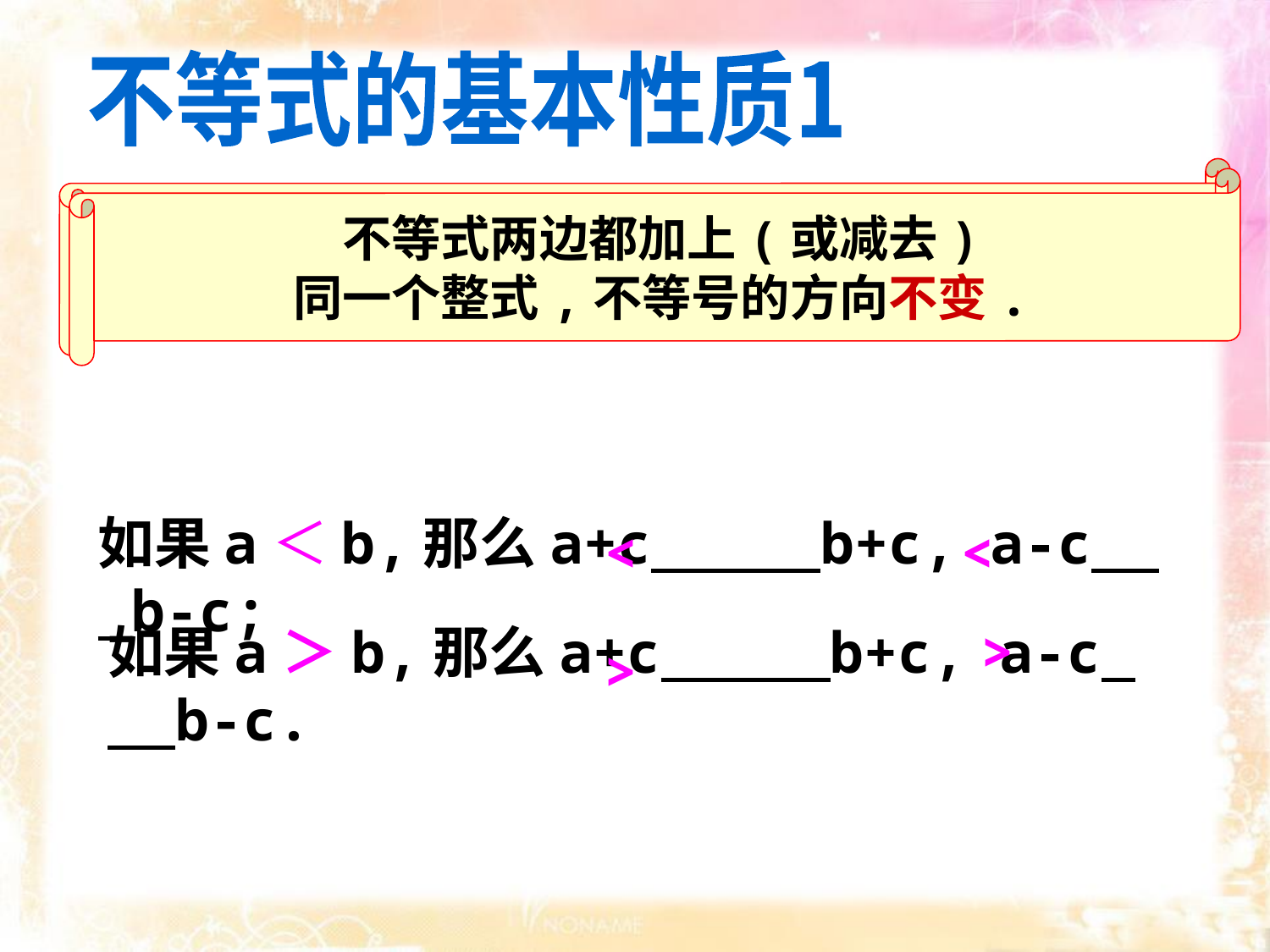

不等式的基本性质1
不等式两边都加(或减去)
同一个数,不等号的方向不变.
不等式两边都加上(或减去)
同一个整式,不等号的方向不变.
如果a＜b,那么a+c     b+c, a-c    b-c;
<
<
如果a＞b,那么a+c     b+c, a-c    b-c.
>
>